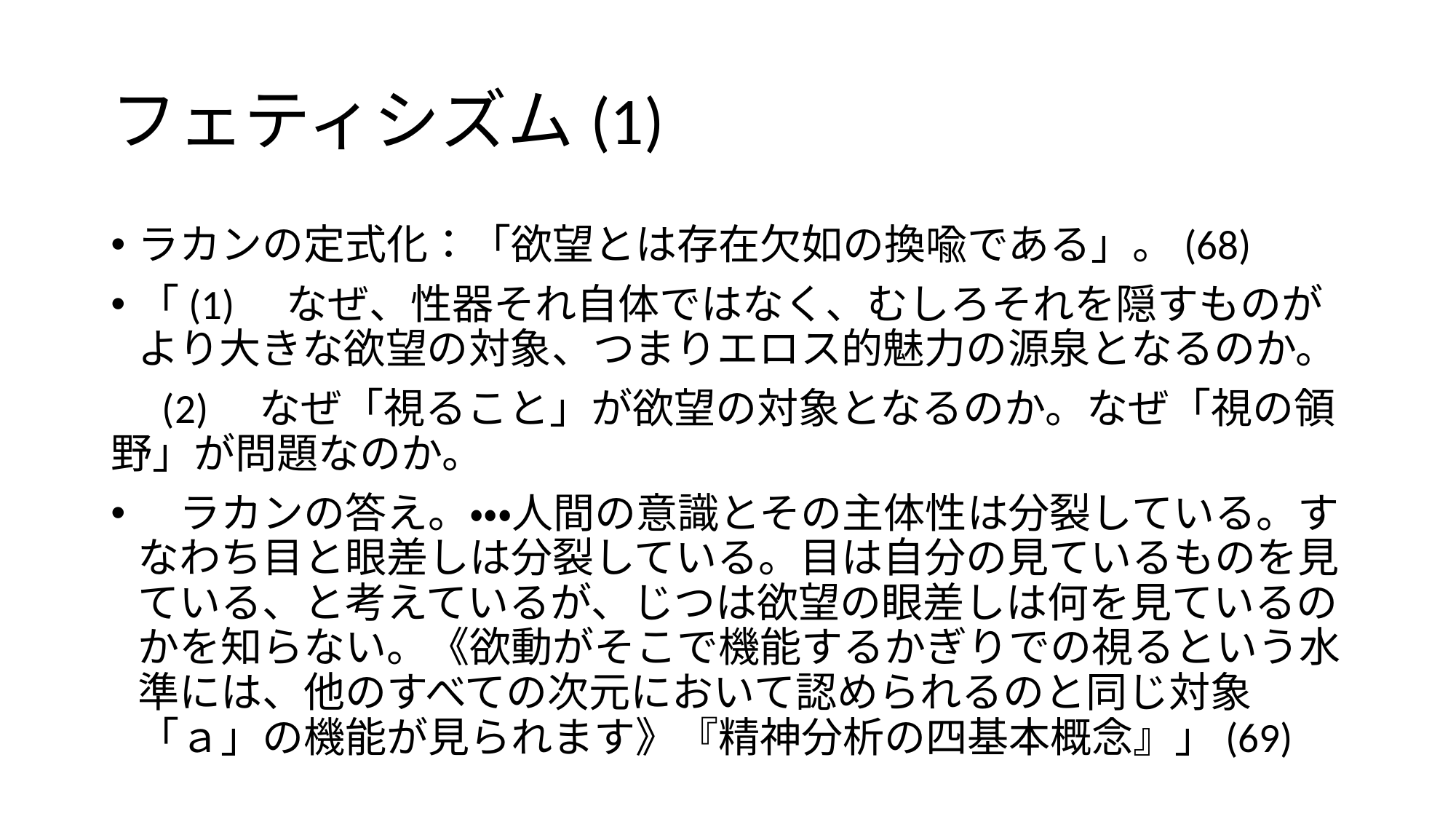

# フェティシズム(1)
ラカンの定式化：「欲望とは存在欠如の換喩である」。(68)
「(1)　なぜ、性器それ自体ではなく、むしろそれを隠すものがより大きな欲望の対象、つまりエロス的魅力の源泉となるのか。
　(2)　なぜ「視ること」が欲望の対象となるのか。なぜ「視の領野」が問題なのか。
　ラカンの答え。・・・人間の意識とその主体性は分裂している。すなわち目と眼差しは分裂している。目は自分の見ているものを見ている、と考えているが、じつは欲望の眼差しは何を見ているのかを知らない。《欲動がそこで機能するかぎりでの視るという水準には、他のすべての次元において認められるのと同じ対象「ａ」の機能が見られます》『精神分析の四基本概念』」(69)